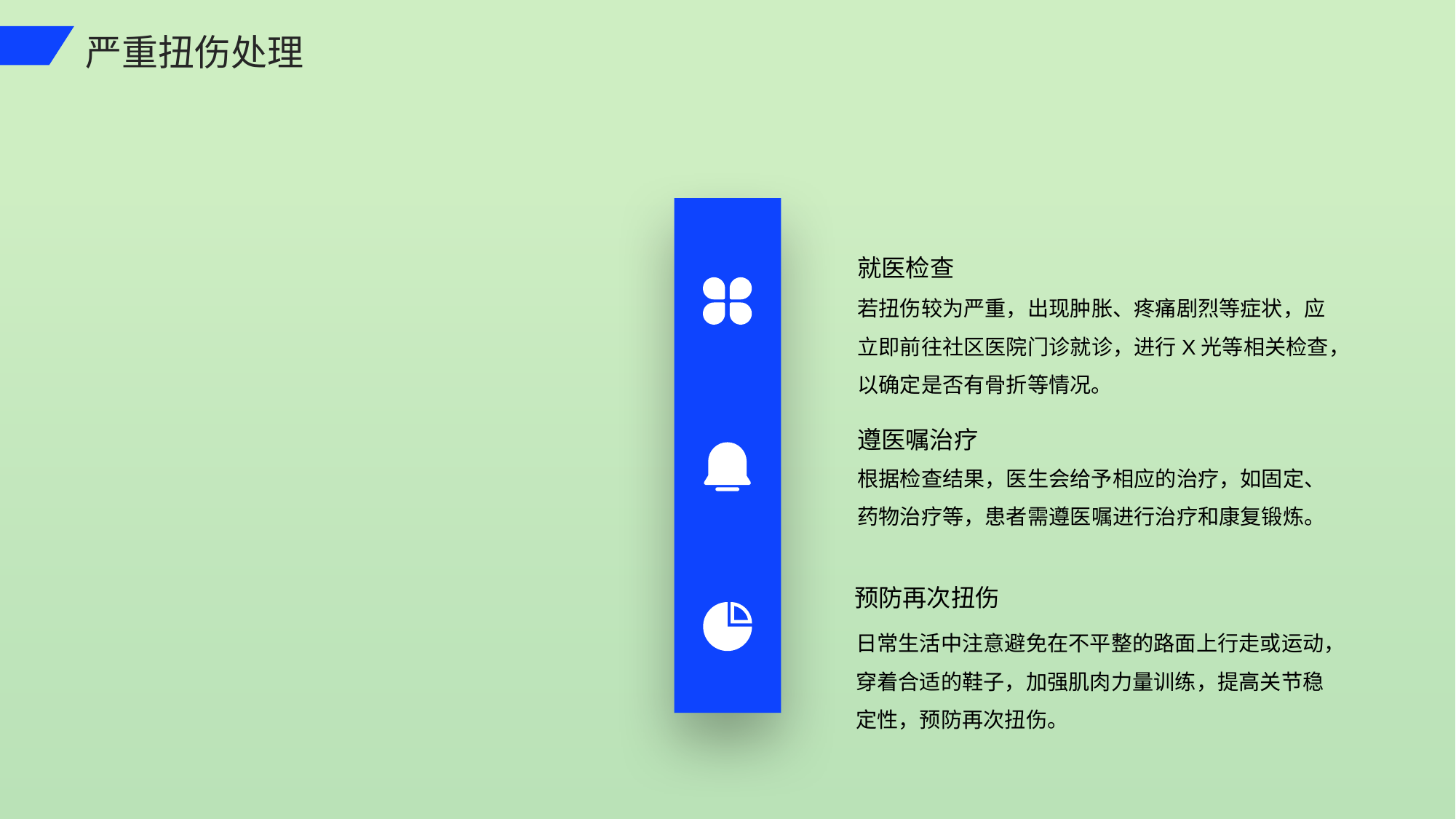

严重扭伤处理

就医检查

若扭伤较为严重，出现肿胀、疼痛剧烈等症状，应立即前往社区医院门诊就诊，进行X光等相关检查，以确定是否有骨折等情况。

遵医嘱治疗

根据检查结果，医生会给予相应的治疗，如固定、药物治疗等，患者需遵医嘱进行治疗和康复锻炼。
预防再次扭伤

日常生活中注意避免在不平整的路面上行走或运动，穿着合适的鞋子，加强肌肉力量训练，提高关节稳定性，预防再次扭伤。